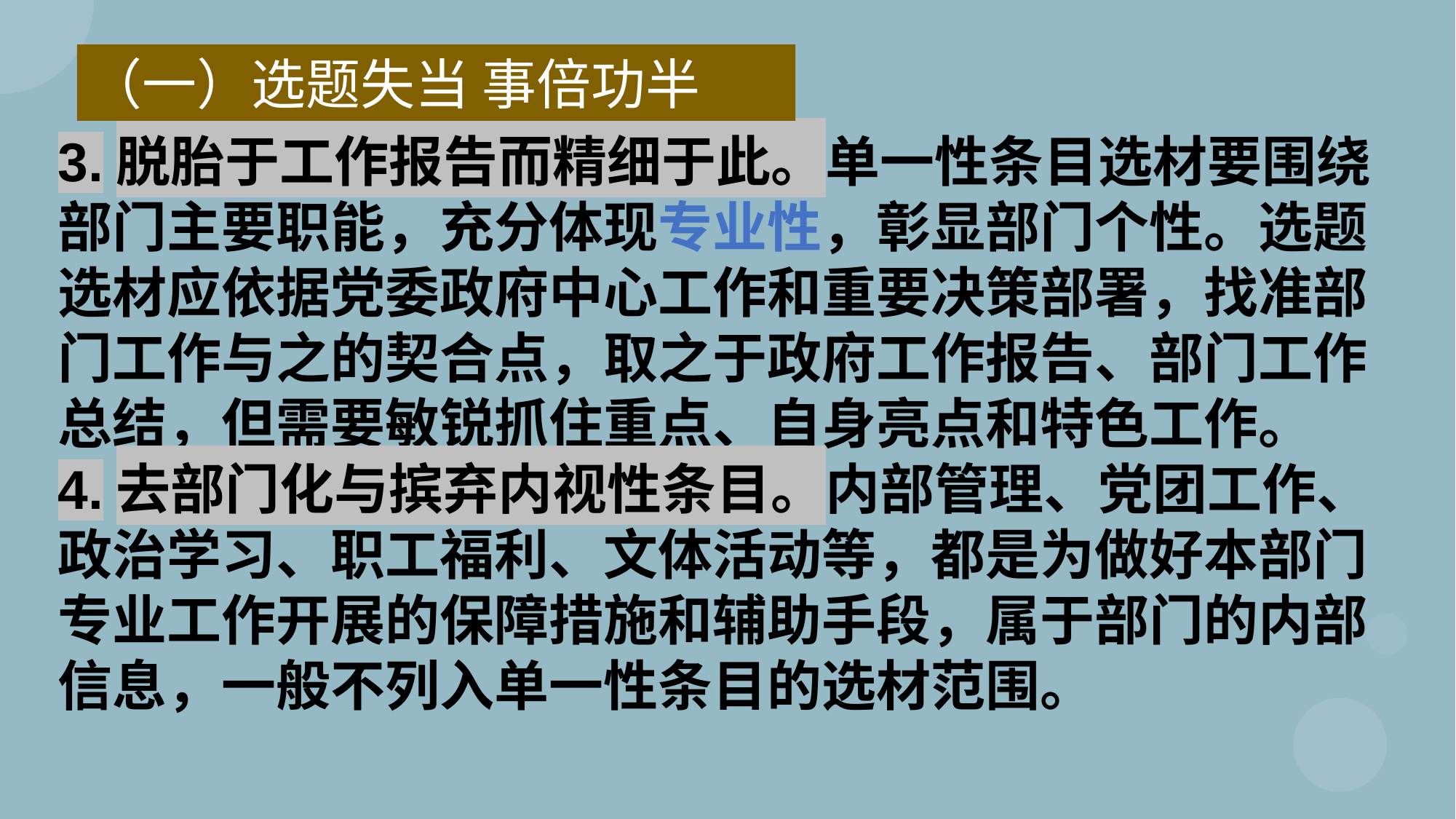

（一）选题失当 事倍功半
3.脱胎于工作报告而精细于此。单一性条目选材要围绕部门主要职能，充分体现专业性，彰显部门个性。选题选材应依据党委政府中心工作和重要决策部署，找准部门工作与之的契合点，取之于政府工作报告、部门工作总结，但需要敏锐抓住重点、自身亮点和特色工作。
4.去部门化与摈弃内视性条目。内部管理、党团工作、政治学习、职工福利、文体活动等，都是为做好本部门专业工作开展的保障措施和辅助手段，属于部门的内部信息，一般不列入单一性条目的选材范围。